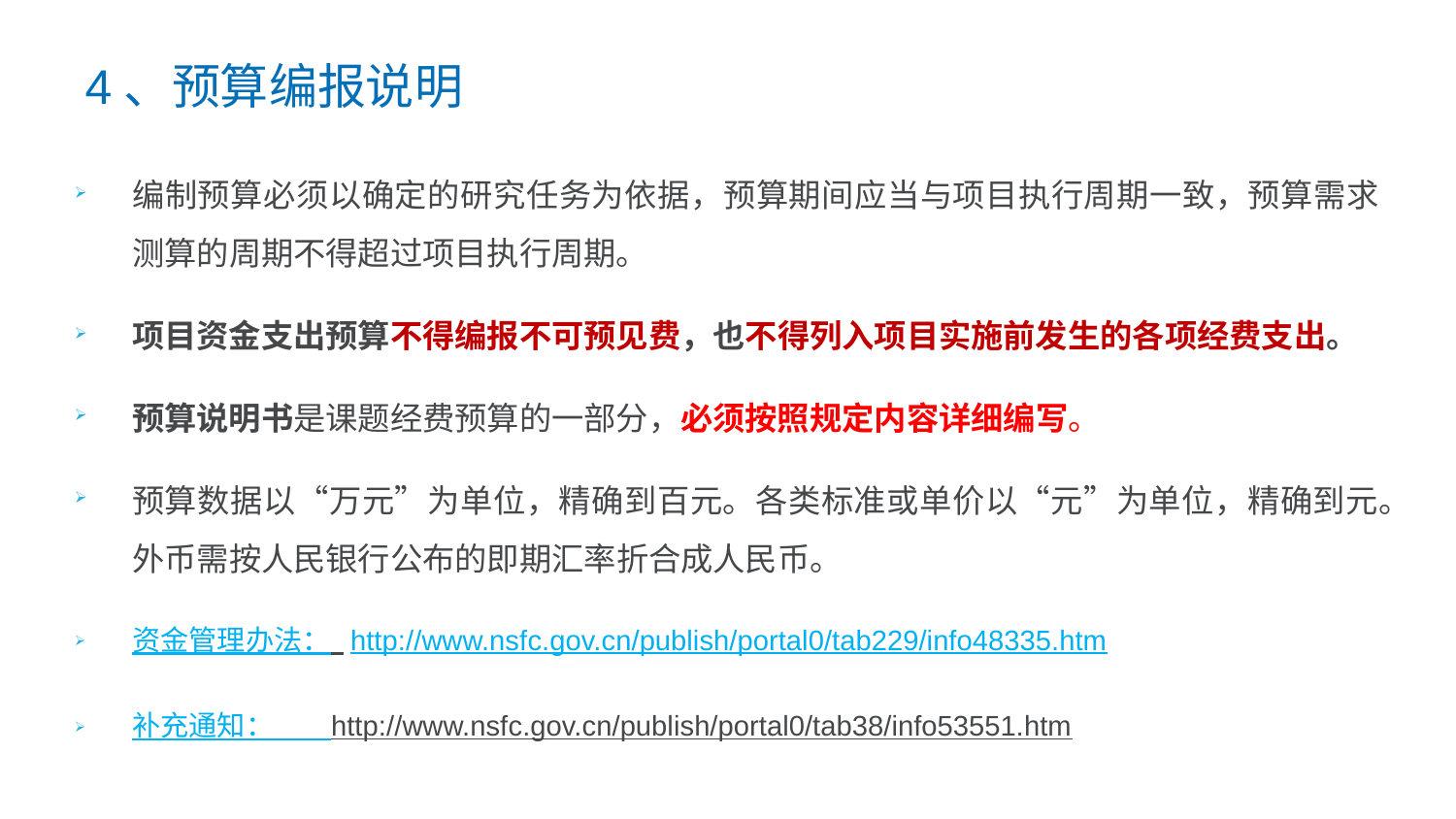

4、预算编报说明
编制预算必须以确定的研究任务为依据，预算期间应当与项目执行周期一致，预算需求测算的周期不得超过项目执行周期。
项目资金支出预算不得编报不可预见费，也不得列入项目实施前发生的各项经费支出。
预算说明书是课题经费预算的一部分，必须按照规定内容详细编写。
预算数据以“万元”为单位，精确到百元。各类标准或单价以“元”为单位，精确到元。外币需按人民银行公布的即期汇率折合成人民币。
资金管理办法：  http://www.nsfc.gov.cn/publish/portal0/tab229/info48335.htm
补充通知：         http://www.nsfc.gov.cn/publish/portal0/tab38/info53551.htm